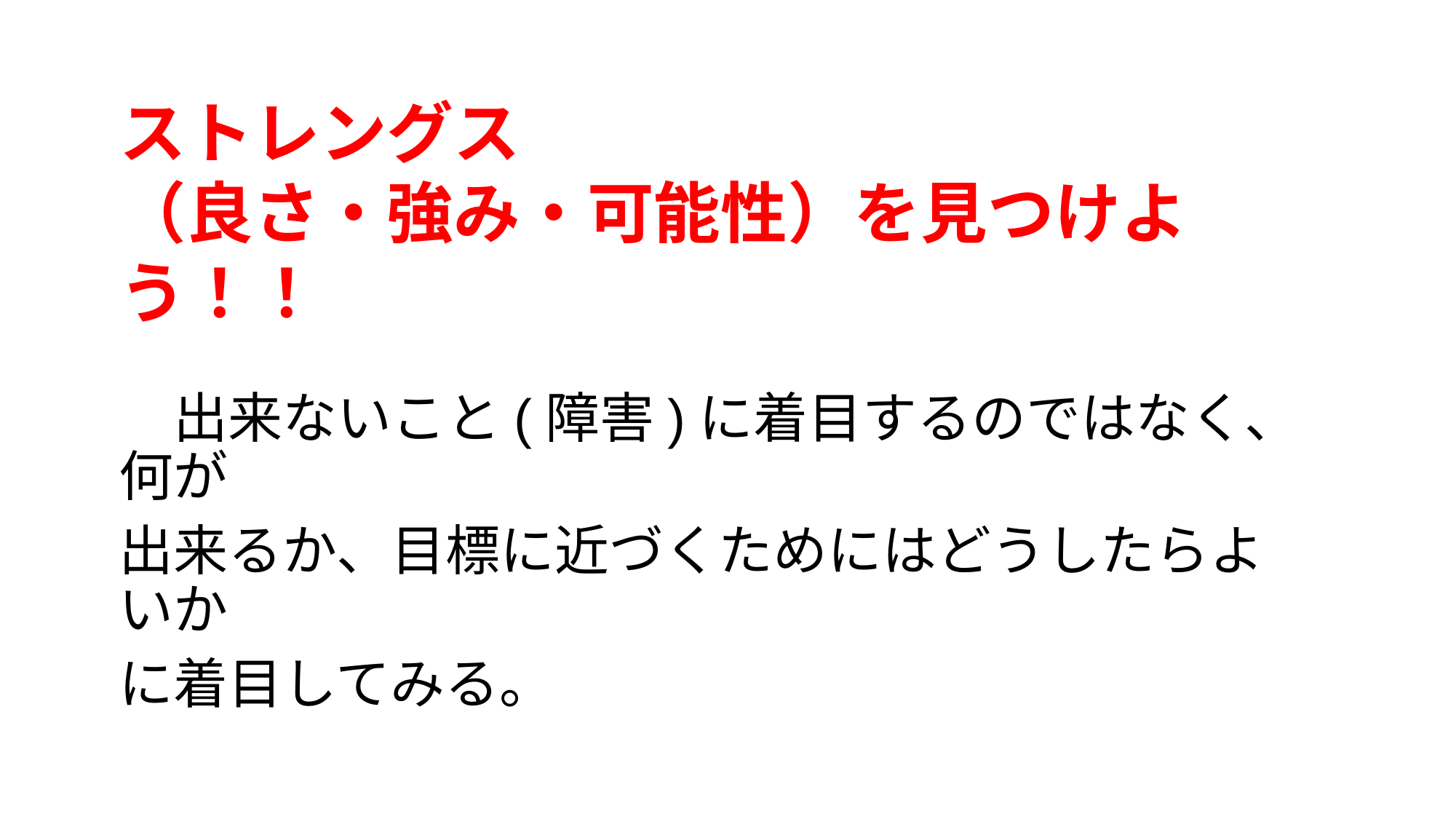

ストレングス
（良さ・強み・可能性）を見つけよう！！
　出来ないこと(障害)に着目するのではなく、何が
出来るか、目標に近づくためにはどうしたらよいか
に着目してみる。